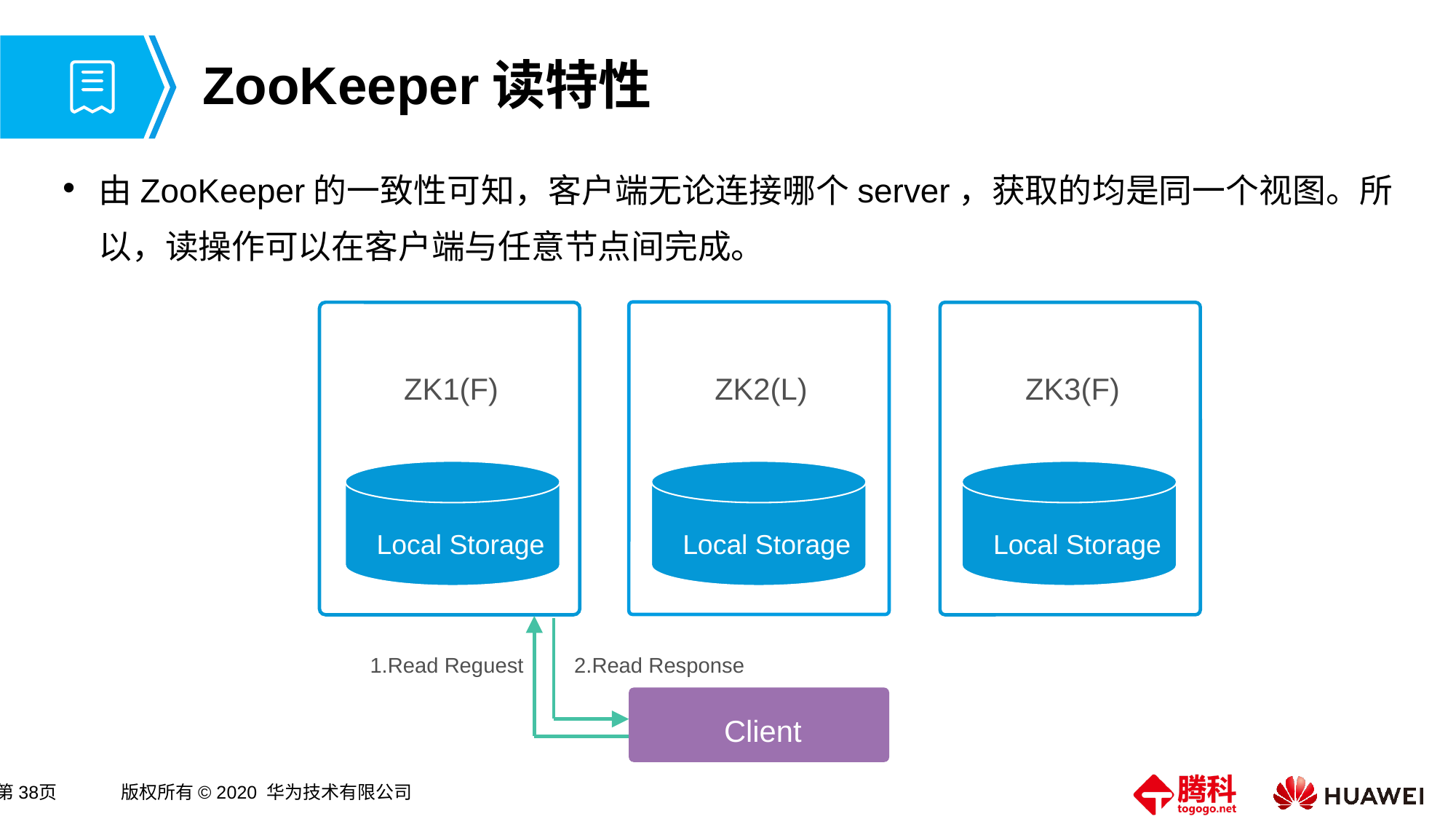

# ZooKeeper读特性
由ZooKeeper的一致性可知，客户端无论连接哪个server，获取的均是同一个视图。所以，读操作可以在客户端与任意节点间完成。

ZK1(F)
ZK2(L)
ZK3(F)

Local Storage
Local Storage
Local Storage
1.Read Reguest
2.Read Response

Client